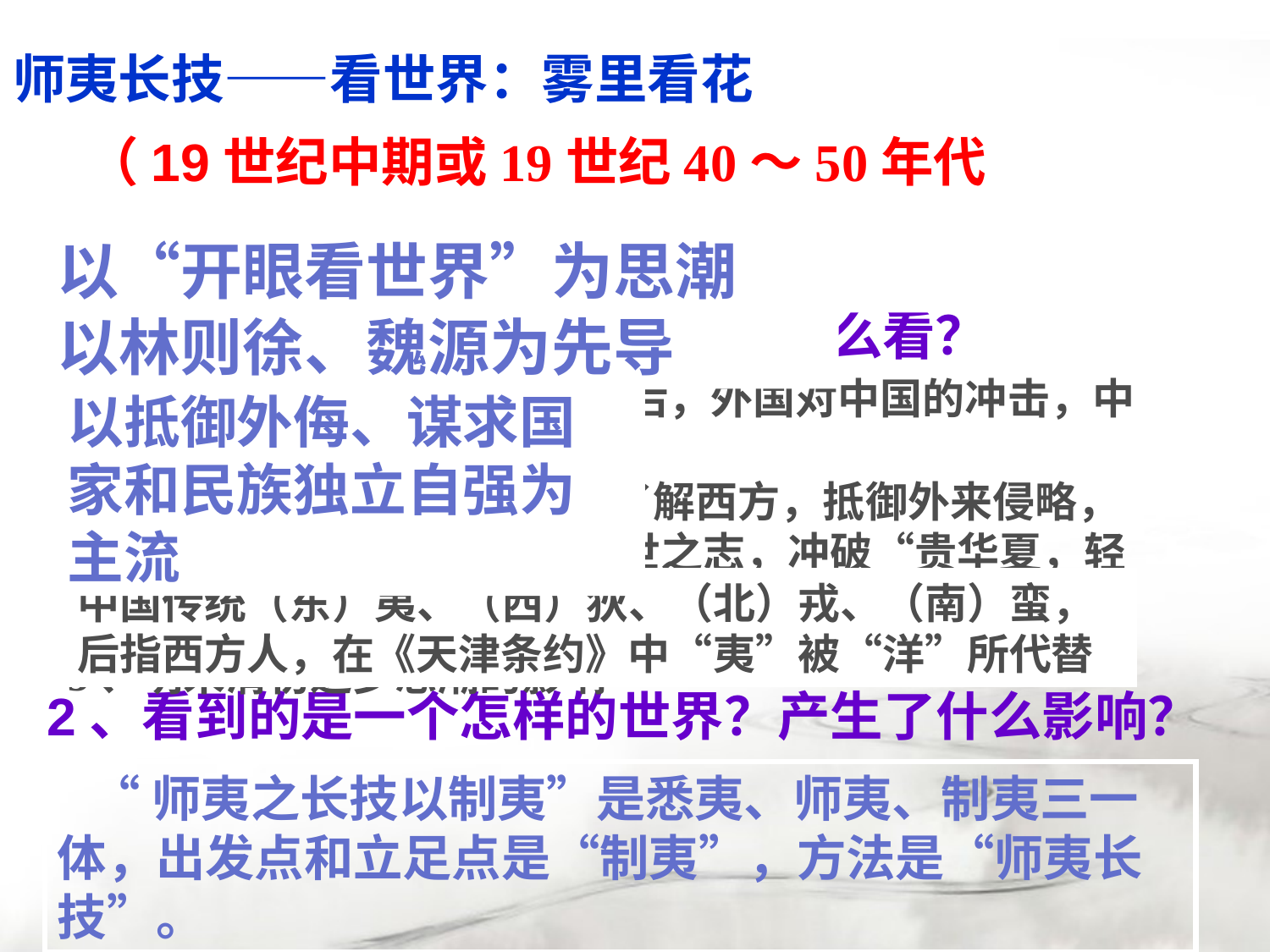

师夷长技——看世界：雾里看花
     （19世纪中期或19世纪40～50年代）
思考：
以“开眼看世界”为思潮
1、为什么要“开眼看世界”？怎么看？

2、看到的是一个怎样的世界？产生了什么影响？

以林则徐、魏源为先导
 1、中外联系加强：鸦片战争后，外国对中国的冲击，中西文化联系也相应的扩大。
以抵御外侮、谋求国家和民族独立自强为主流
2、先进中国人的探索：为了了解西方，抵御外来侵略，先进中国人怀着爱国热忱和经世之志，冲破“贵华夏，轻夷狄”的思想，用新 的眼光来审视全世界。
3、明末清初进步思潮的影响
中国传统（东）夷、（西）狄、（北）戎、（南）蛮，后指西方人，在《天津条约》中“夷”被“洋”所代替。
   “师夷之长技以制夷”是悉夷、师夷、制夷三一体，出发点和立足点是“制夷”，方法是“师夷长技”。